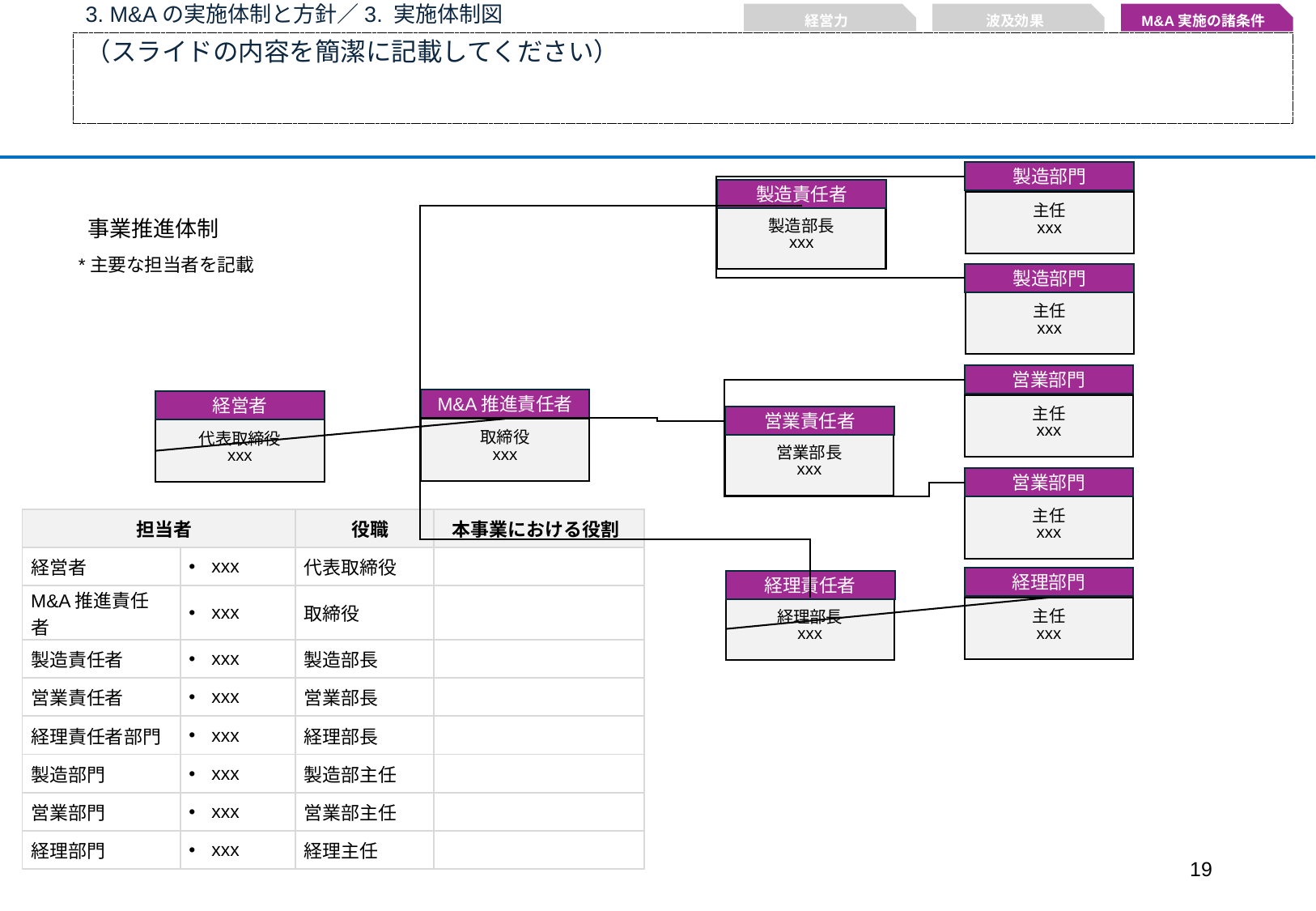

3. M&Aの実施体制と方針／3. 実施体制図
経営力
波及効果
M&A実施の諸条件
（スライドの内容を簡潔に記載してください）
製造部門
主任
xxx
製造責任者
製造部長
xxx
製造部門
主任
xxx
営業部門
主任
xxx
M&A推進責任者
取締役
xxx
経営者
代表取締役
xxx
営業責任者
営業部長
xxx
営業部門
主任
xxx
経理部門
主任
xxx
経理責任者
経理部長
xxx
事業推進体制
*主要な担当者を記載

| 担当者 | 担当者 | 役職 | 本事業における役割 |
| --- | --- | --- | --- |
| 経営者 | xxx | 代表取締役 |  |
| M&A推進責任者 | xxx | 取締役 |  |
| 製造責任者 | xxx | 製造部長 |  |
| 営業責任者 | xxx | 営業部長 |  |
| 経理責任者部門 | xxx | 経理部長 |  |
| 製造部門 | xxx | 製造部主任 |  |
| 営業部門 | xxx | 営業部主任 |  |
| 経理部門 | xxx | 経理主任 |  |
19